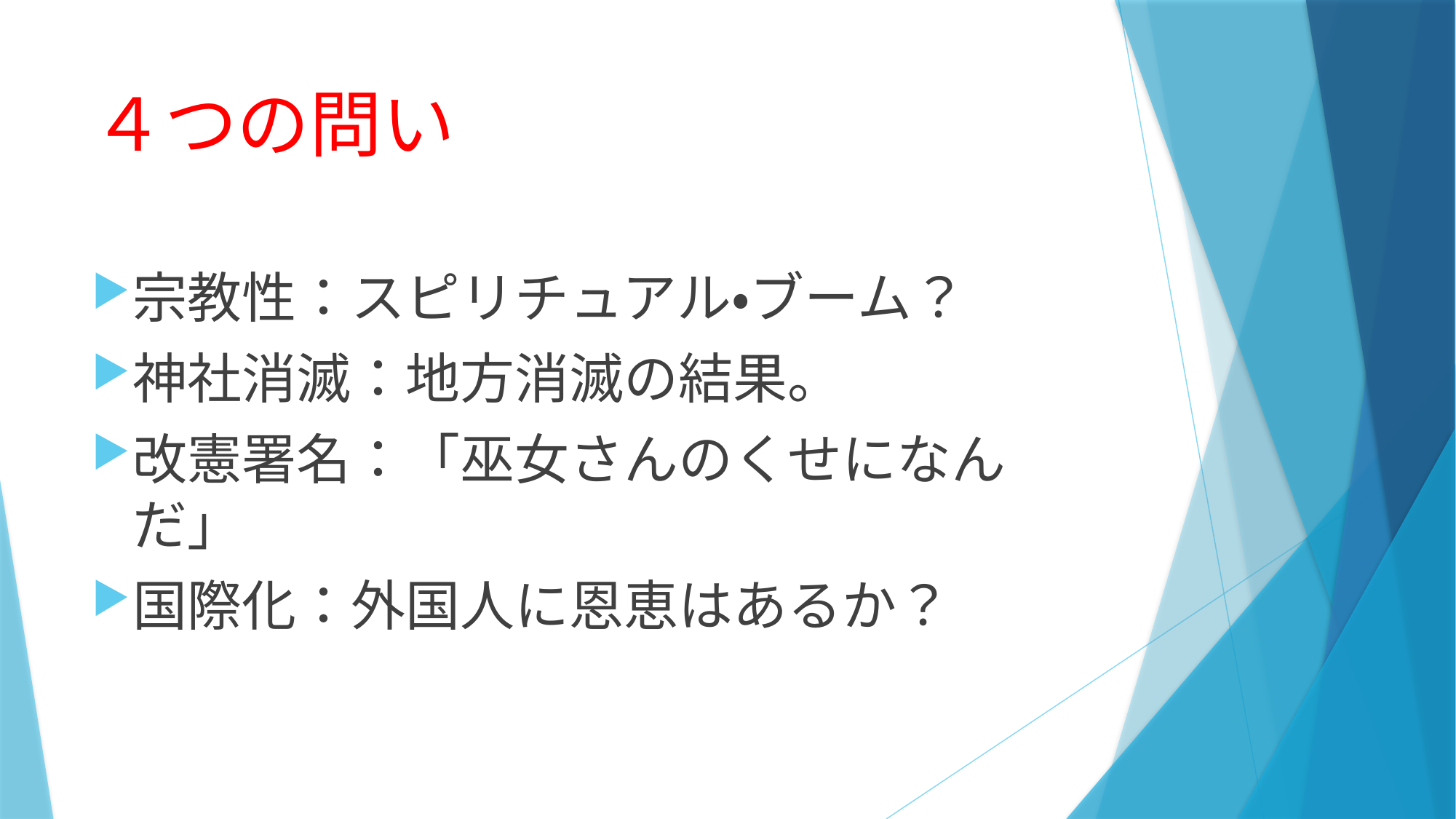

# ４つの問い
宗教性：スピリチュアル・ブーム？
神社消滅：地方消滅の結果。
改憲署名：「巫女さんのくせになんだ」
国際化：外国人に恩恵はあるか？